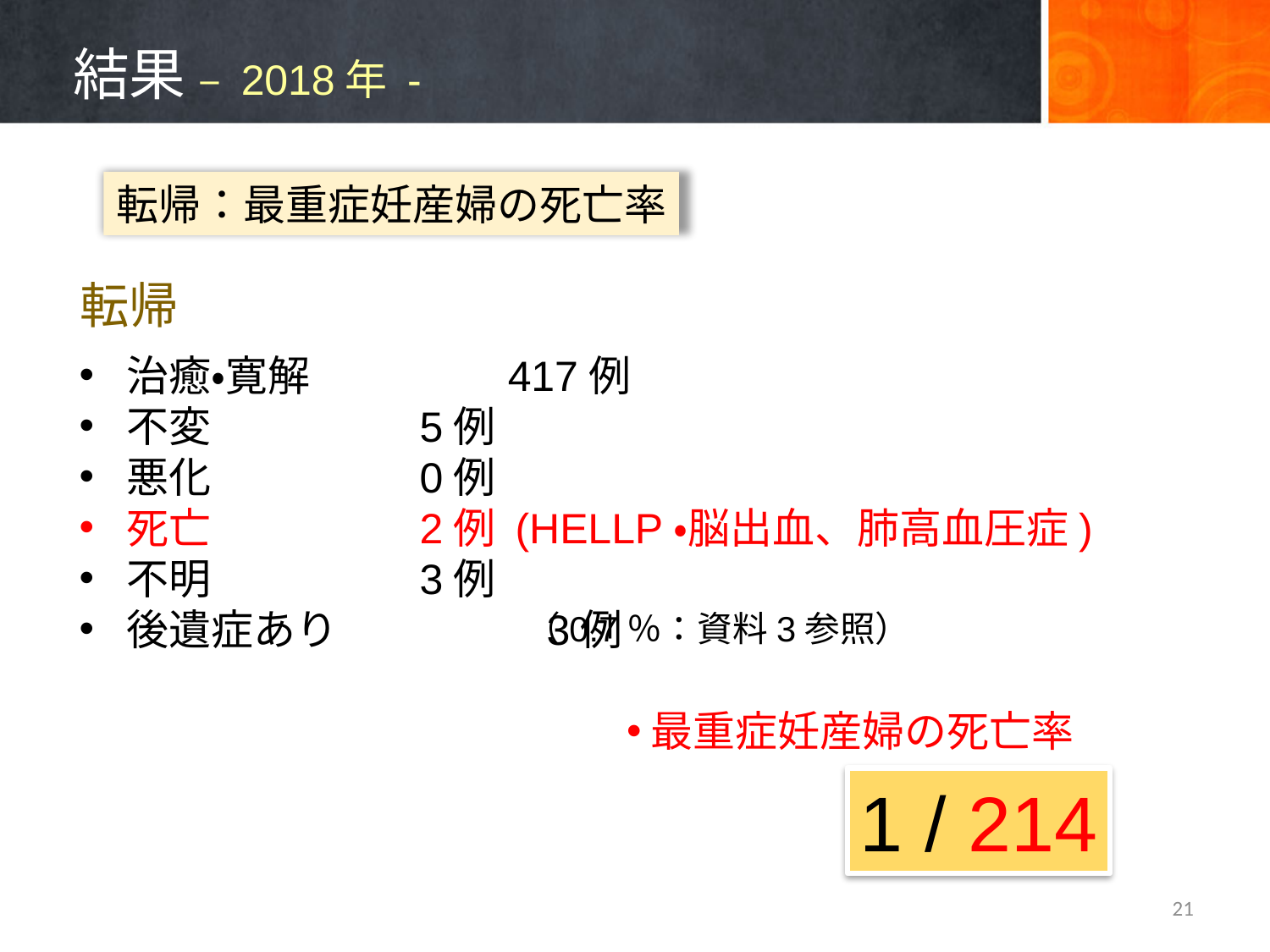

# 結果 – 2018年 -
転帰：最重症妊産婦の死亡率
転帰
治癒・寛解		417例
不変		   5例
悪化		   0例
死亡		   2例 (HELLP・脳出血、肺高血圧症)
不明		   3例
後遺症あり		   3例
（0.7％：資料3参照）
最重症妊産婦の死亡率
1 / 214
21